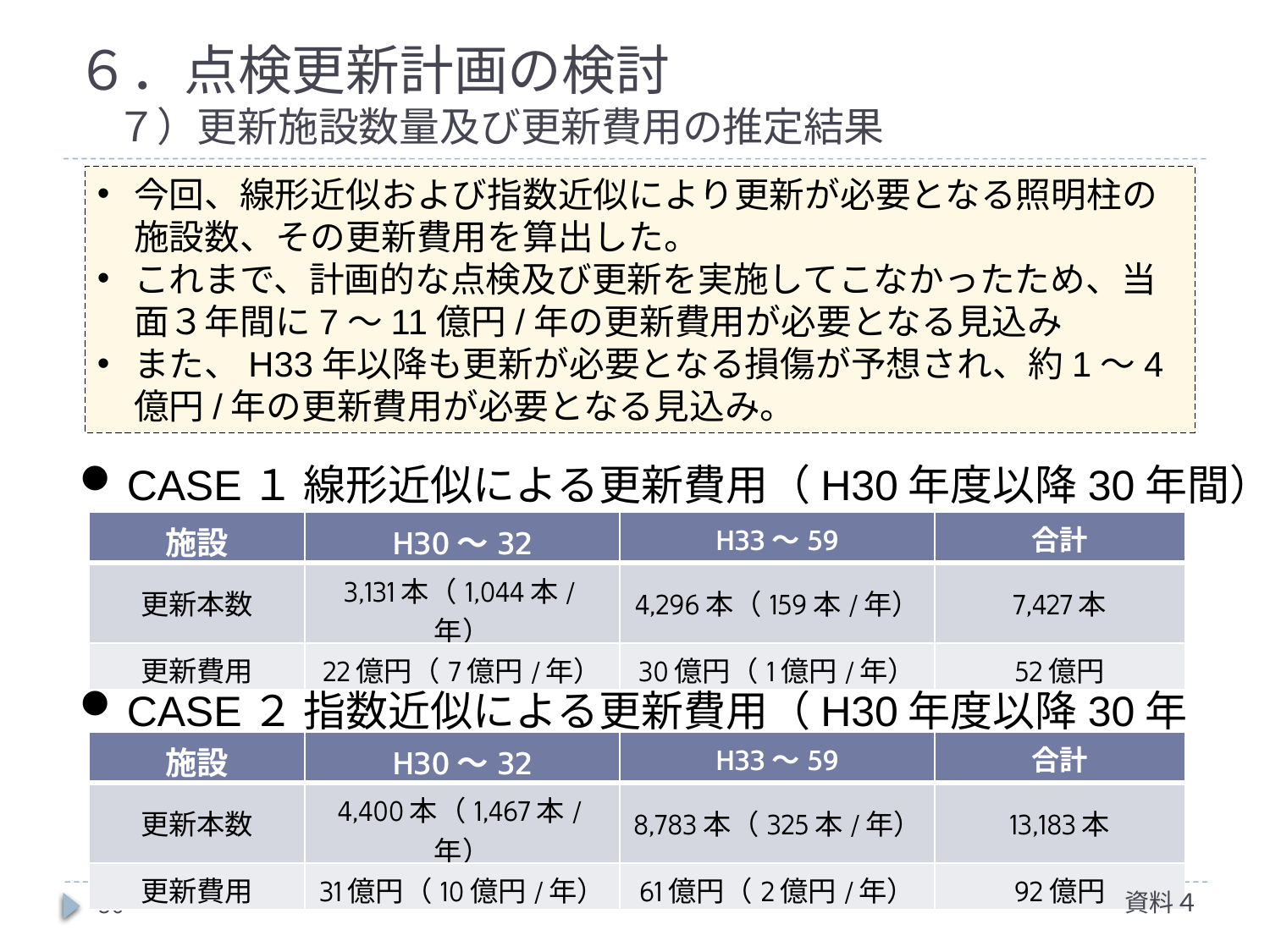

# ６．点検更新計画の検討 　７）更新施設数量及び更新費用の推定結果
今回、線形近似および指数近似により更新が必要となる照明柱の施設数、その更新費用を算出した。
これまで、計画的な点検及び更新を実施してこなかったため、当面３年間に7～11億円/年の更新費用が必要となる見込み
また、H33年以降も更新が必要となる損傷が予想され、約1～4億円/年の更新費用が必要となる見込み。
CASE１ 線形近似による更新費用（H30年度以降30年間）
| 施設 | H30～32 | H33～59 | 合計 |
| --- | --- | --- | --- |
| 更新本数 | 3,131本（1,044本/年） | 4,296本（159本/年） | 7,427本 |
| 更新費用 | 22億円（7億円/年） | 30億円（1億円/年） | 52億円 |
CASE２ 指数近似による更新費用（H30年度以降30年間）
| 施設 | H30～32 | H33～59 | 合計 |
| --- | --- | --- | --- |
| 更新本数 | 4,400本（1,467本/年） | 8,783本（325本/年） | 13,183本 |
| 更新費用 | 31億円（10億円/年） | 61億円（2億円/年） | 92億円 |
資料４
80